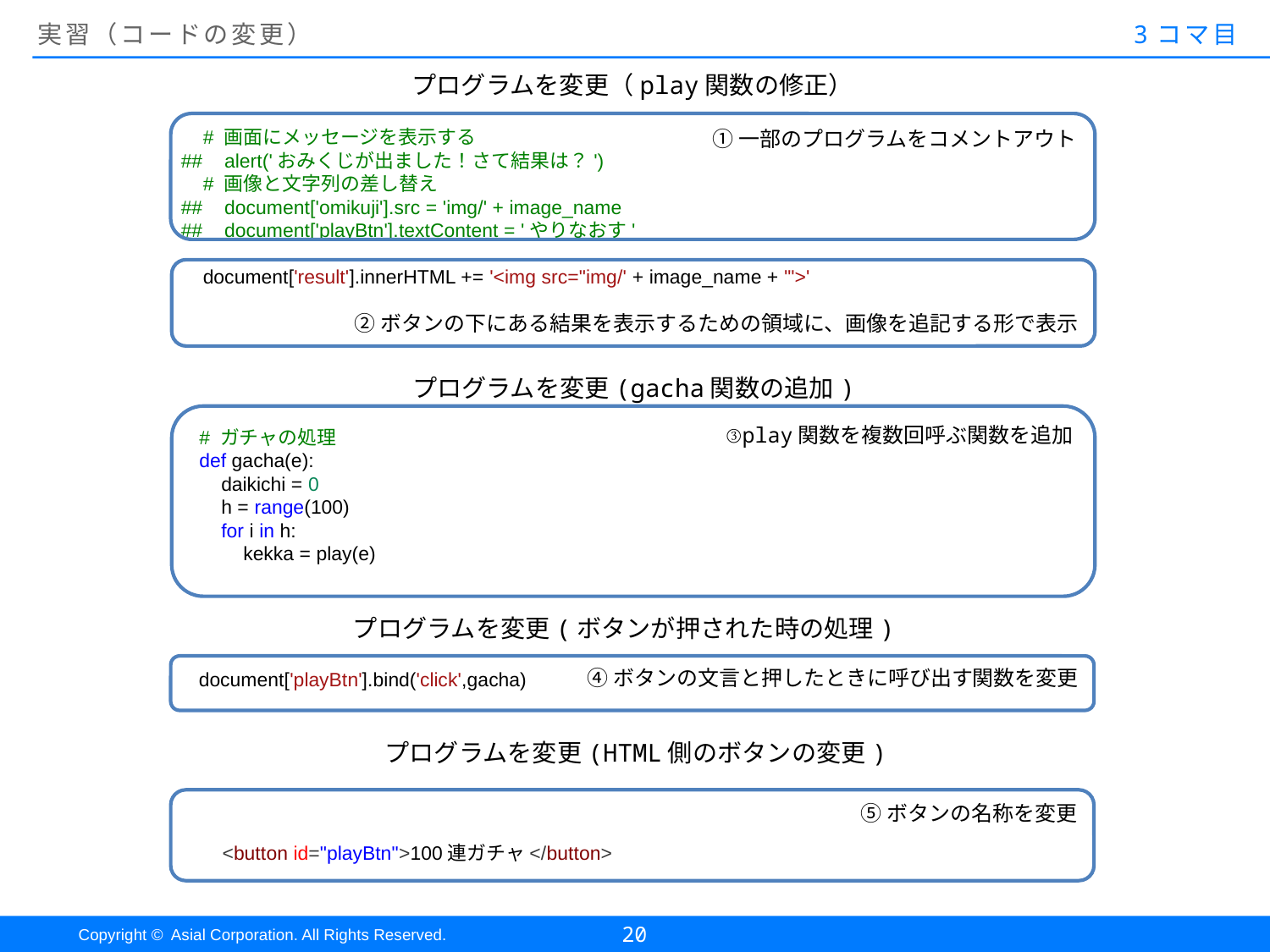

# 実習（コードの変更）
3コマ目
プログラムを変更（play関数の修正）
①一部のプログラムをコメントアウト
    # 画面にメッセージを表示する
##    alert('おみくじが出ました！さて結果は？')
    # 画像と文字列の差し替え
##    document['omikuji'].src = 'img/' + image_name
##    document['playBtn'].textContent = 'やりなおす'

    document['result'].innerHTML += '<img src="img/' + image_name + '">'
②ボタンの下にある結果を表示するための領域に、画像を追記する形で表示
プログラムを変更(gacha関数の追加)
③play関数を複数回呼ぶ関数を追加
# ガチャの処理
def gacha(e):
    daikichi = 0
    h = range(100)
    for i in h:
        kekka = play(e)
プログラムを変更(ボタンが押された時の処理)
④ボタンの文言と押したときに呼び出す関数を変更
document['playBtn'].bind('click',gacha)
プログラムを変更(HTML側のボタンの変更)
⑤ボタンの名称を変更
    <button id="playBtn">100連ガチャ</button>
20